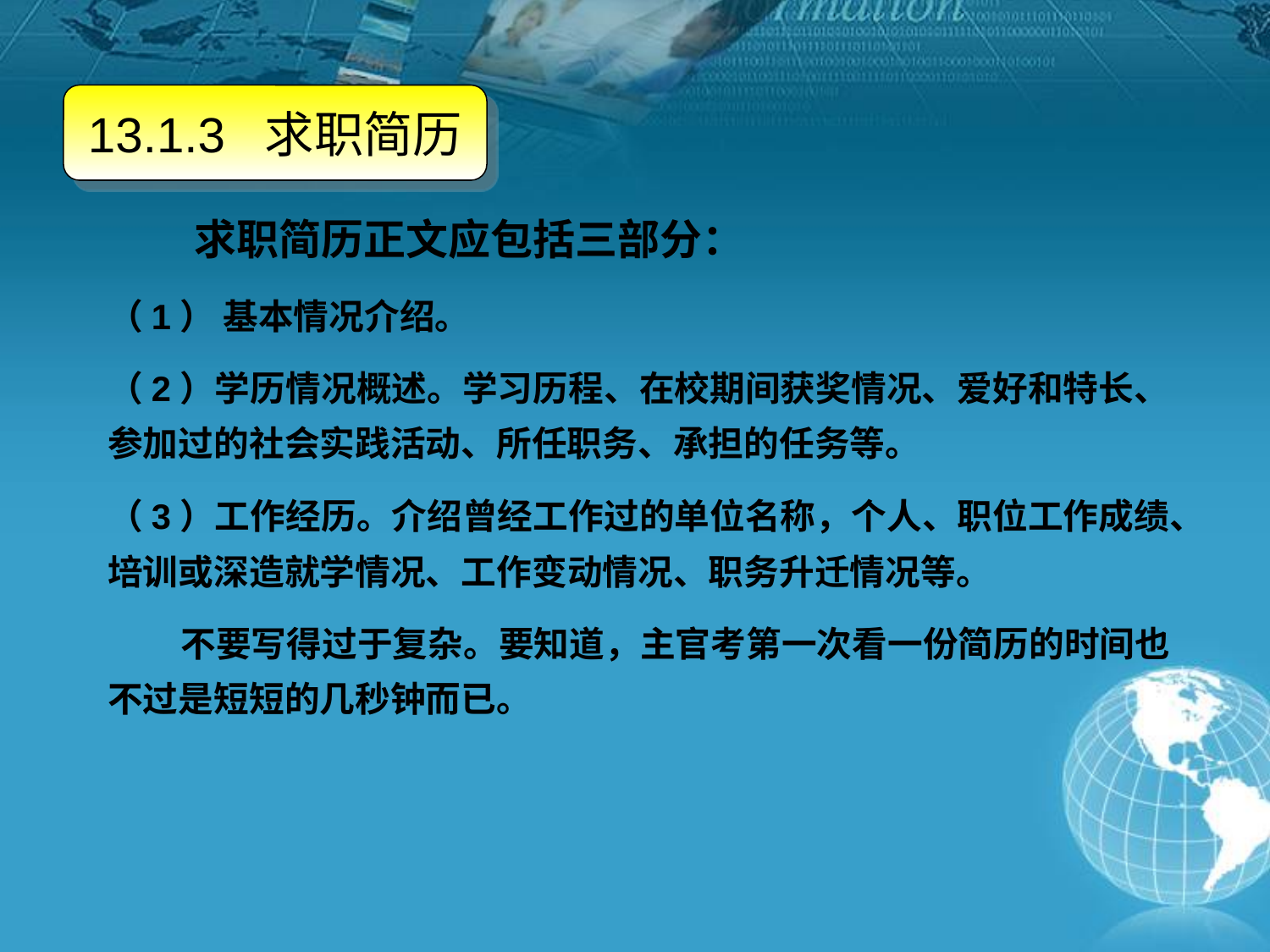

13.1.3  求职简历
        求职简历正文应包括三部分：
（1） 基本情况介绍。
（2）学历情况概述。学习历程、在校期间获奖情况、爱好和特长、参加过的社会实践活动、所任职务、承担的任务等。
（3）工作经历。介绍曾经工作过的单位名称，个人、职位工作成绩、培训或深造就学情况、工作变动情况、职务升迁情况等。
        不要写得过于复杂。要知道，主官考第一次看一份简历的时间也不过是短短的几秒钟而已。